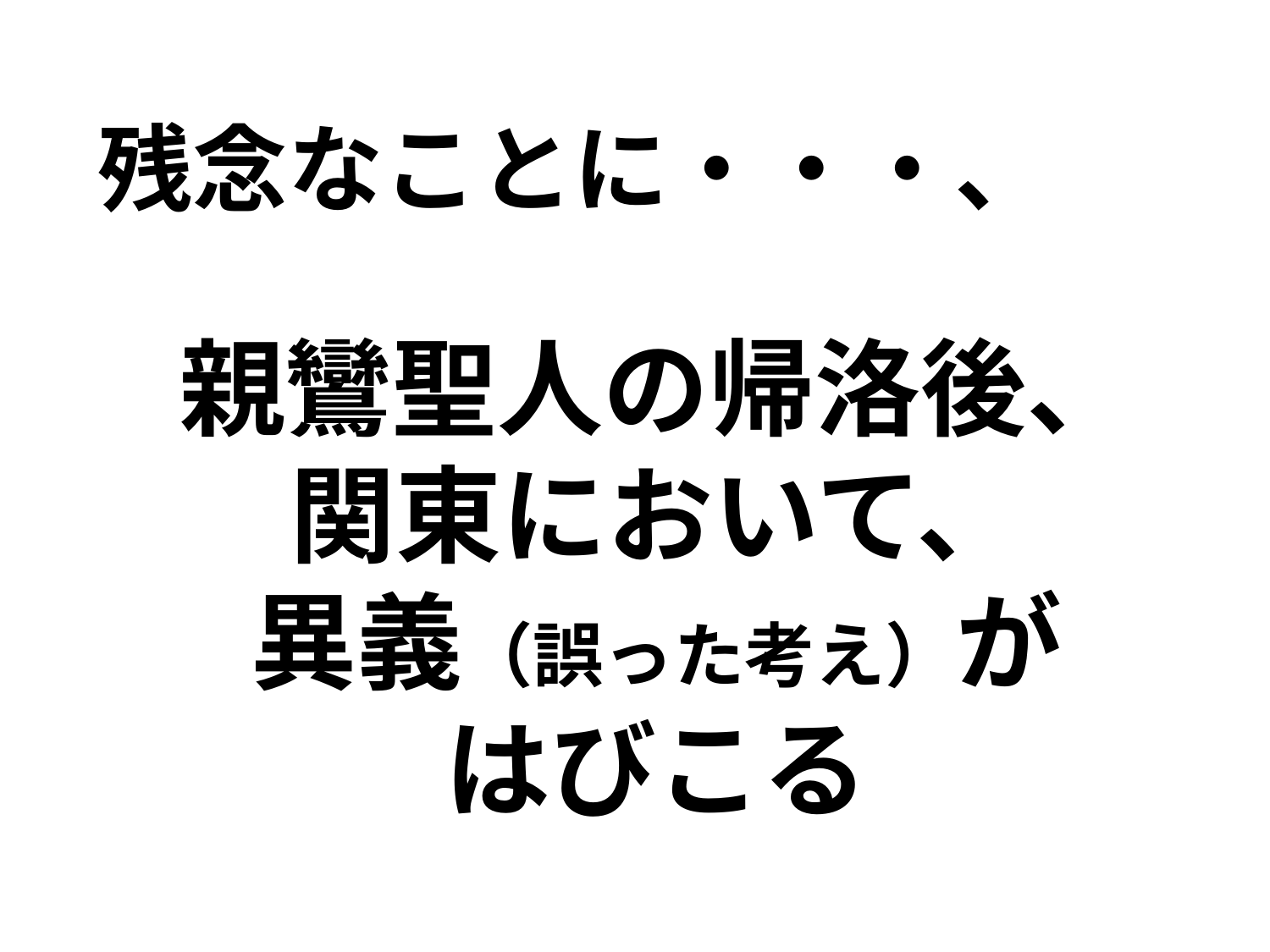

# 残念なことに・・・、
親鸞聖人の帰洛後、
関東において、
異義（誤った考え）が
はびこる